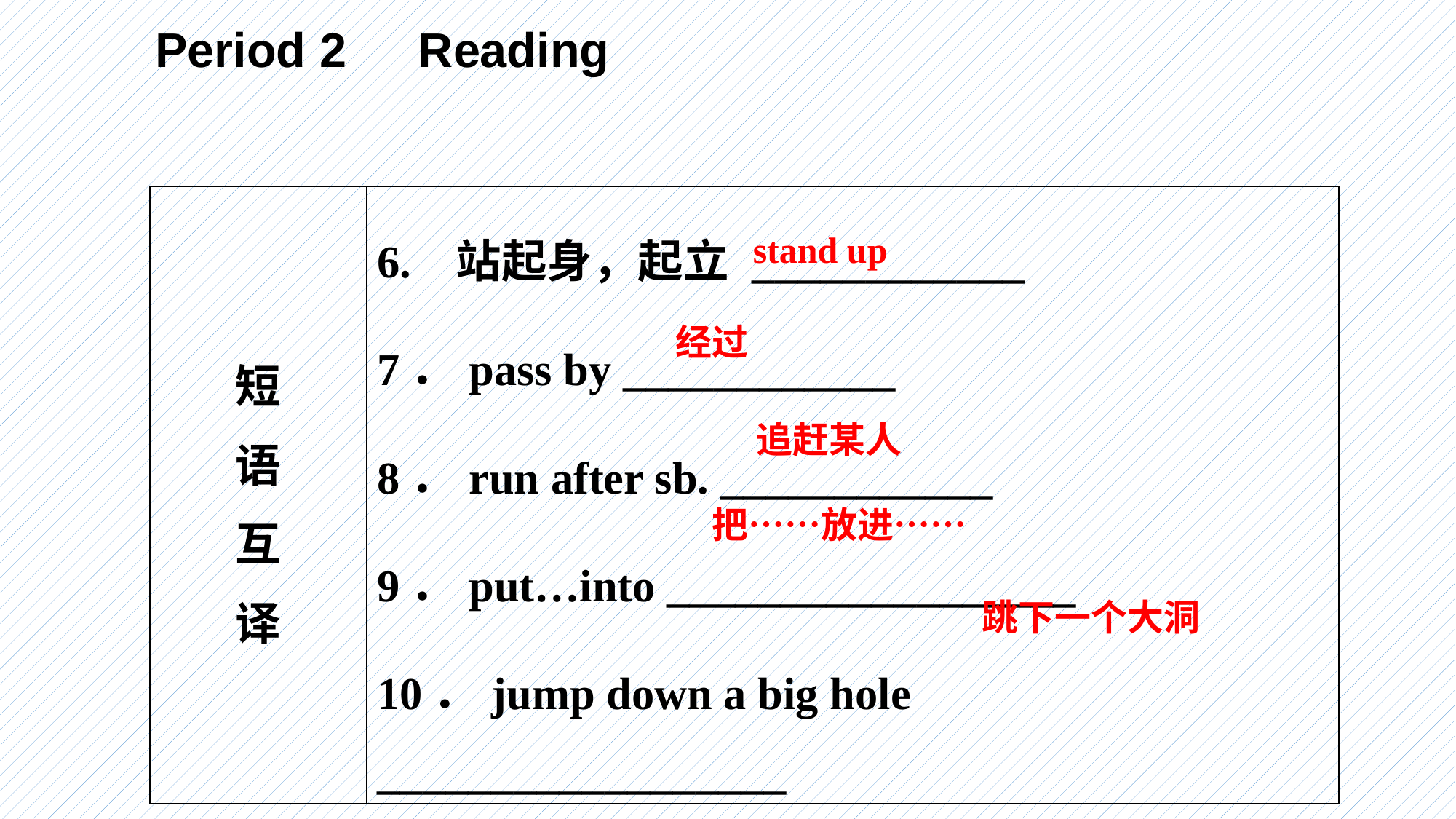

Period 2　Reading
| 短 语 互 译 | 6. 站起身，起立 \_\_\_\_\_\_\_\_\_\_\_\_ 7．pass by \_\_\_\_\_\_\_\_\_\_\_\_ 8．run after sb. \_\_\_\_\_\_\_\_\_\_\_\_ 9．put…into \_\_\_\_\_\_\_\_\_\_\_\_\_\_\_\_\_\_ 10．jump down a big hole \_\_\_\_\_\_\_\_\_\_\_\_\_\_\_\_\_\_ |
| --- | --- |
stand up
经过

追赶某人
把……放进……
跳下一个大洞